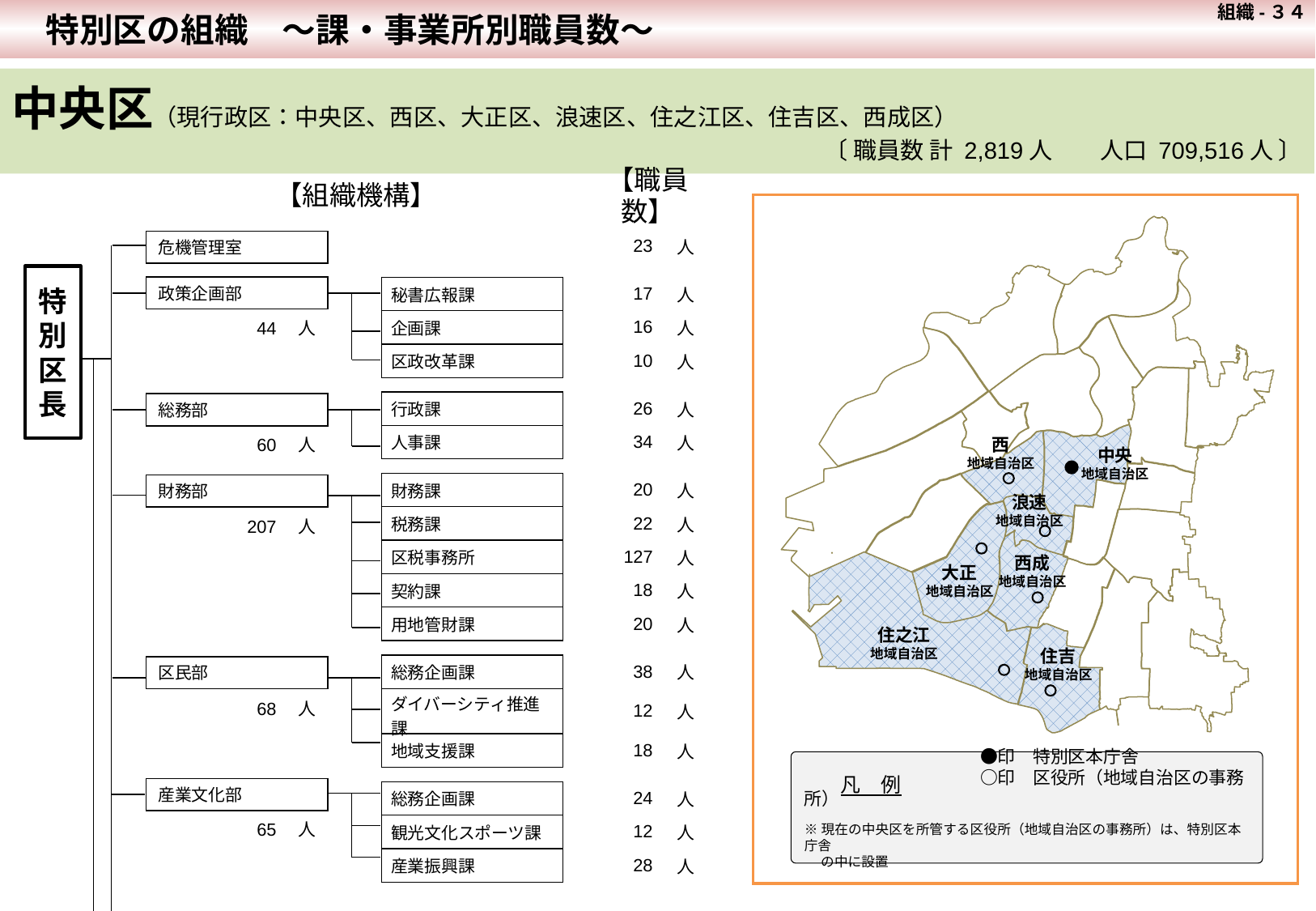

組織-３４
　特別区の組織　～課・事業所別職員数～
中央区（現行政区：中央区、西区、大正区、浪速区、住之江区、住吉区、西成区）
〔 職員数 計 2,819人　　人口 709,516人 〕
【職員数】
【組織機構】

凡　例

西
地域自治区
中央
地域自治区

浪速
地域自治区

西成
地域自治区

大正
地域自治区

住之江
地域自治区

住吉
地域自治区

|  | 23 | 人 |
| --- | --- | --- |
|  |  |  |
| 秘書広報課 | 17 | 人 |
| 企画課 | 16 | 人 |
| 区政改革課 | 10 | 人 |
|  |  |  |
| 行政課 | 26 | 人 |
| 人事課 | 34 | 人 |
|  |  |  |
| 財務課 | 20 | 人 |
| 税務課 | 22 | 人 |
| 区税事務所 | 127 | 人 |
| 契約課 | 18 | 人 |
| 用地管財課 | 20 | 人 |
|  |  |  |
| 総務企画課 | 38 | 人 |
| ダイバーシティ推進課 | 12 | 人 |
| 地域支援課 | 18 | 人 |
|  |  |  |
| 総務企画課 | 24 | 人 |
| 観光文化スポーツ課 | 12 | 人 |
| 産業振興課 | 28 | 人 |
危機管理室
特
別
区
長
政策企画部
44　人
総務部
60　人
財務部
207　人
区民部
68　人
　　　　　　　　　　●印　特別区本庁舎
　　　　　　　　　　○印　区役所（地域自治区の事務所）

※現在の中央区を所管する区役所（地域自治区の事務所）は、特別区本庁舎
　 の中に設置
産業文化部
65　人